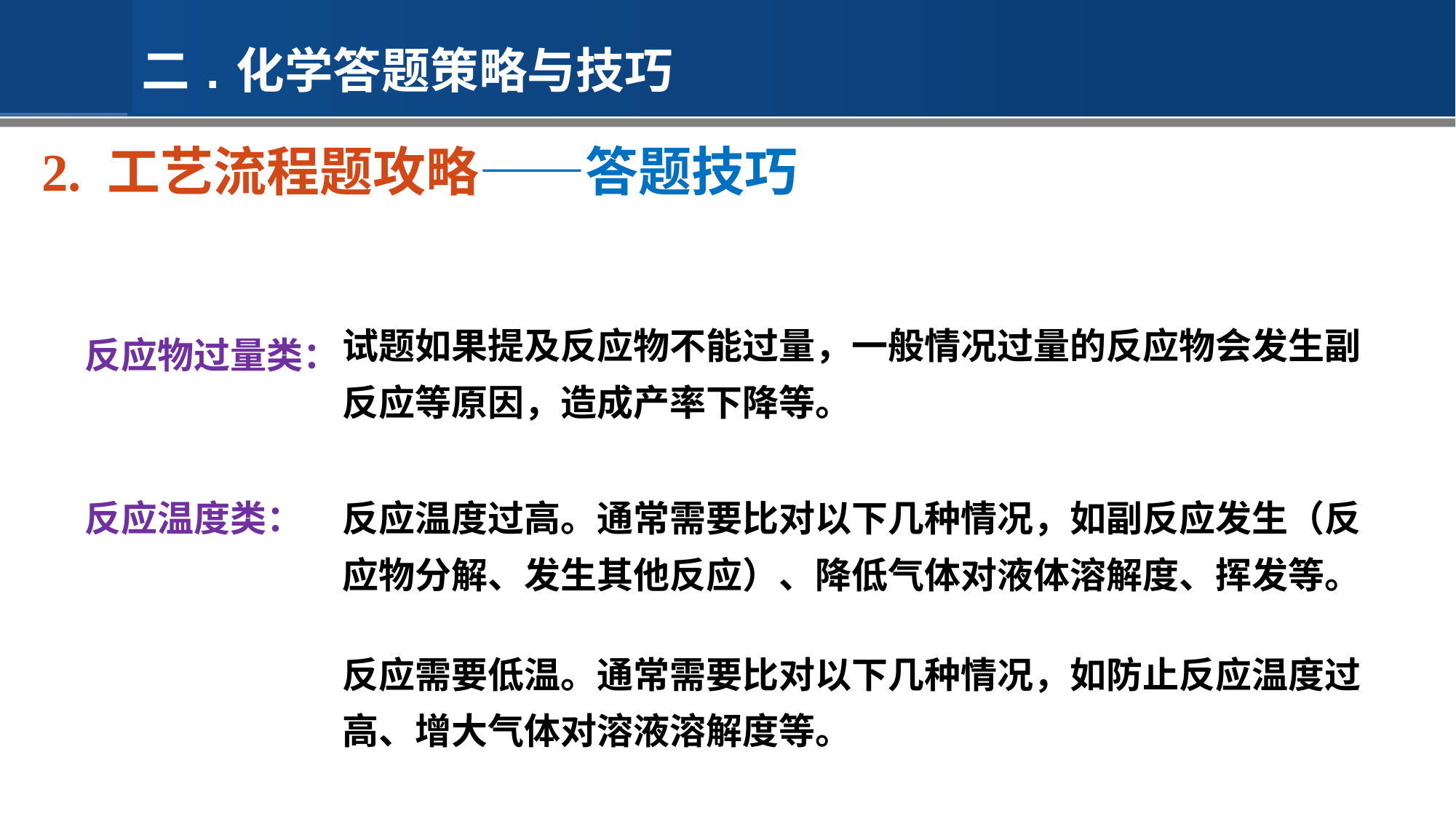

二.化学答题策略与技巧
2. 工艺流程题攻略——答题技巧
试题如果提及反应物不能过量，一般情况过量的反应物会发生副反应等原因，造成产率下降等。
反应物过量类：
反应温度过高。通常需要比对以下几种情况，如副反应发生（反应物分解、发生其他反应）、降低气体对液体溶解度、挥发等。
反应温度类：
反应需要低温。通常需要比对以下几种情况，如防止反应温度过高、增大气体对溶液溶解度等。
12